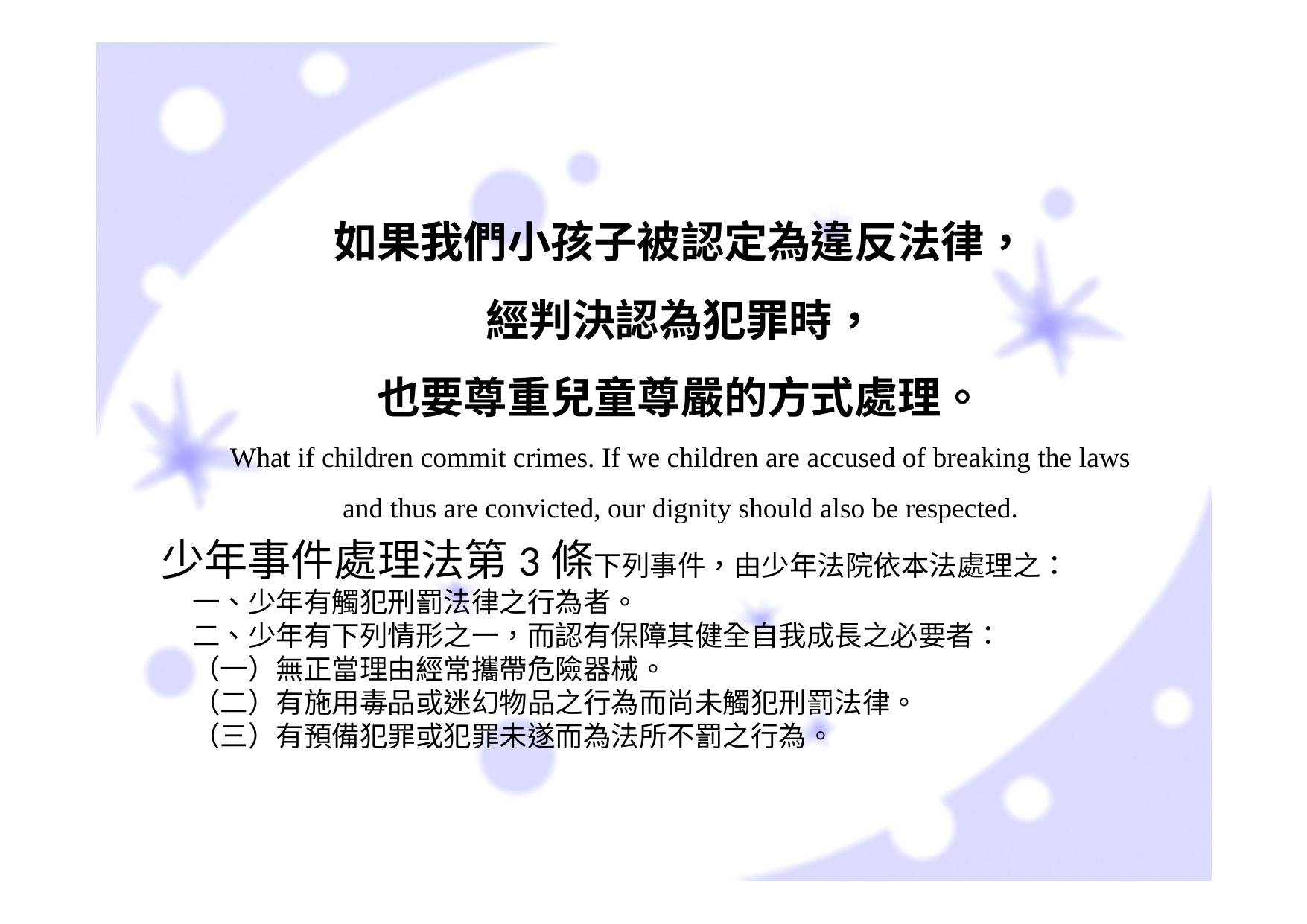

如果我們小孩子被認定為違反法律，
經判決認為犯罪時，
也要尊重兒童尊嚴的方式處理。
What if children commit crimes. If we children are accused of breaking the laws and thus are convicted, our dignity should also be respected.
少年事件處理法第3條下列事件，由少年法院依本法處理之：
一、少年有觸犯刑罰法律之行為者。
二、少年有下列情形之一，而認有保障其健全自我成長之必要者：
（一）無正當理由經常攜帶危險器械。
（二）有施用毒品或迷幻物品之行為而尚未觸犯刑罰法律。
（三）有預備犯罪或犯罪未遂而為法所不罰之行為。